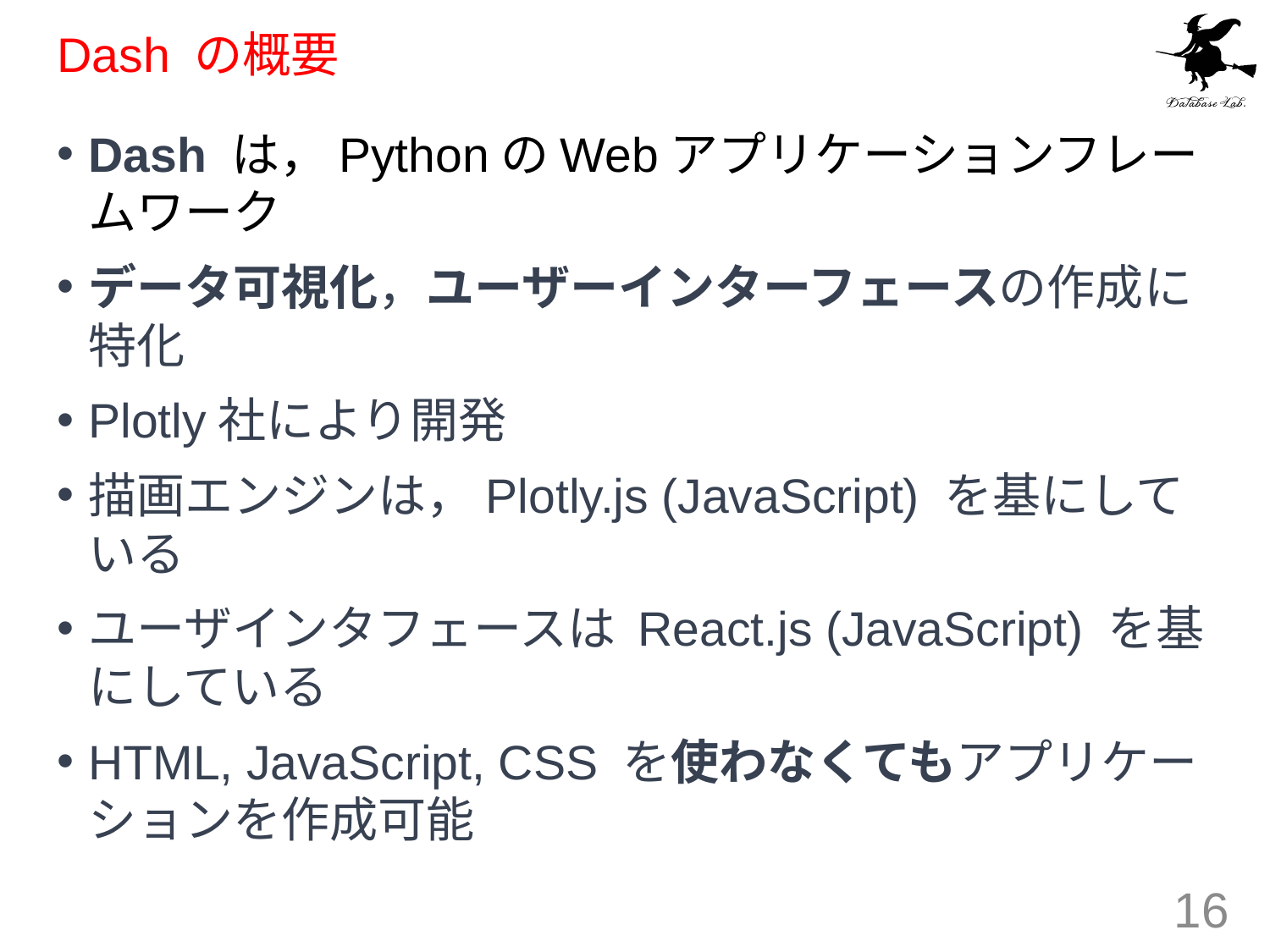

# Dash の概要
Dash は，PythonのWebアプリケーションフレームワーク
データ可視化，ユーザーインターフェースの作成に特化
Plotly社により開発
描画エンジンは，Plotly.js (JavaScript) を基にしている
ユーザインタフェースは React.js (JavaScript) を基にしている
HTML, JavaScript, CSS を使わなくてもアプリケーションを作成可能

16